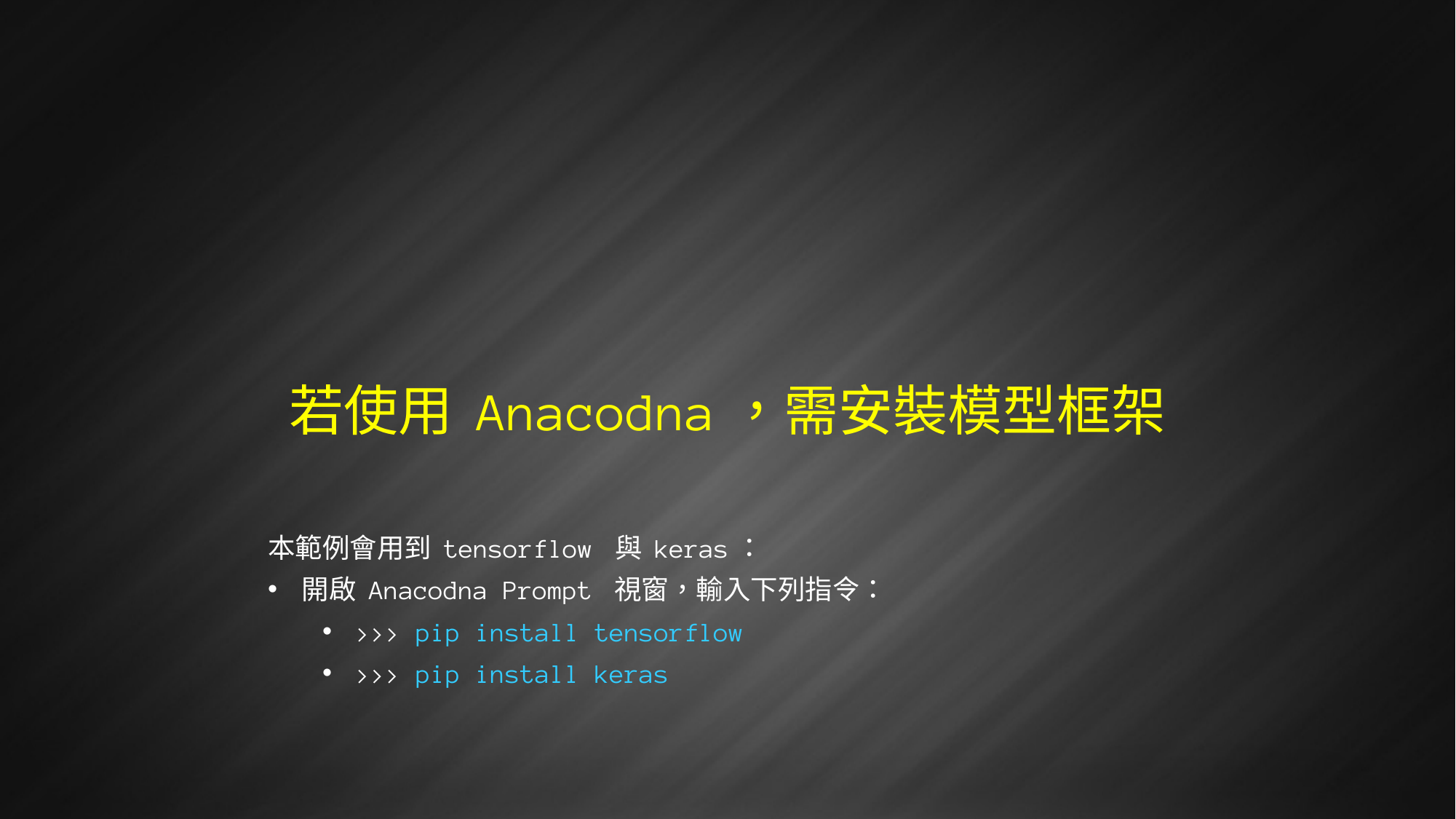

若使用 Anacodna，需安裝模型框架
本範例會用到 tensorflow 與 keras：
開啟 Anacodna Prompt 視窗，輸入下列指令：
>>> pip install tensorflow
>>> pip install keras